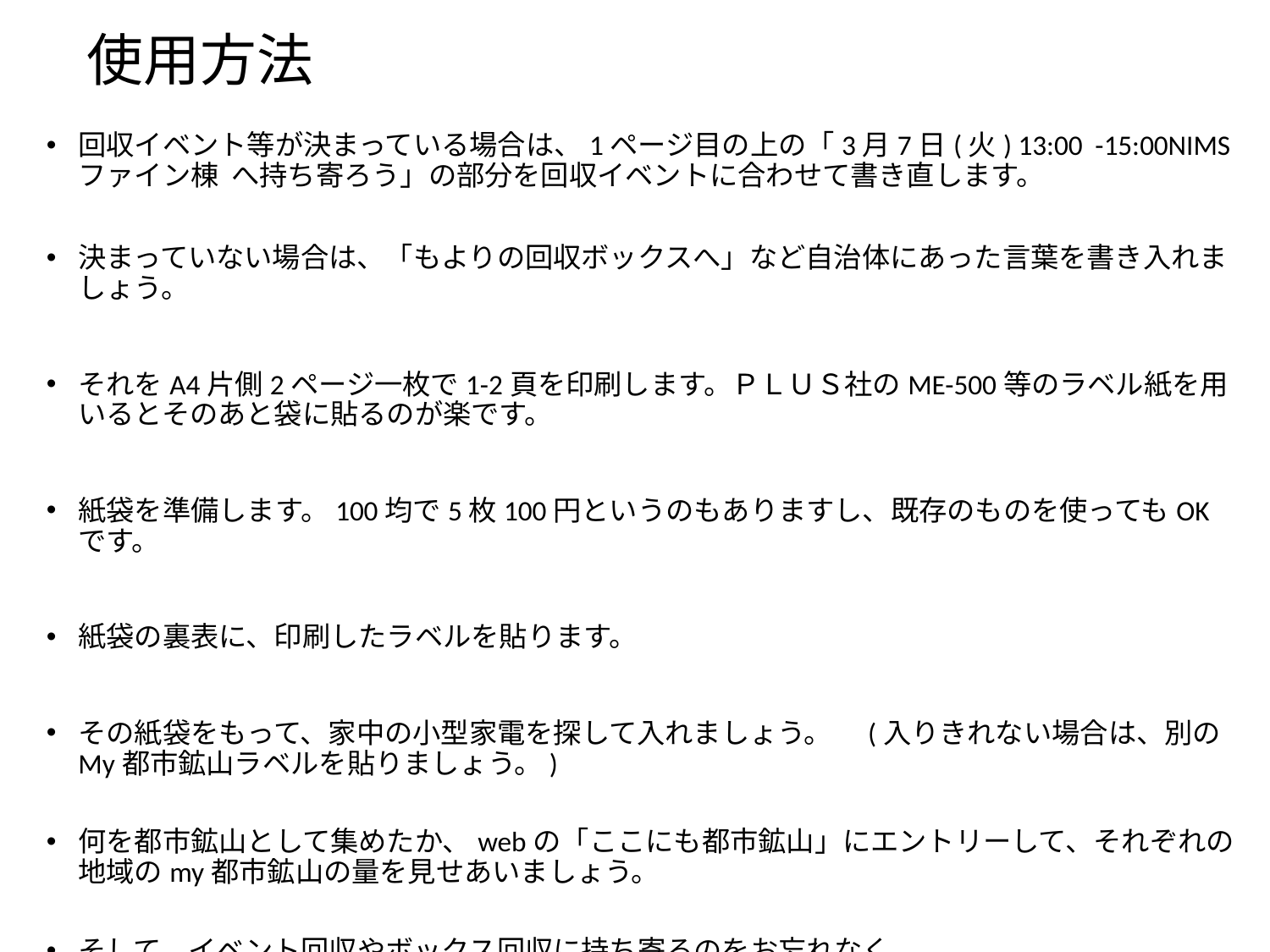

# 使用方法
回収イベント等が決まっている場合は、1ページ目の上の「3月7日(火) 13:00  -15:00NIMSファイン棟  へ持ち寄ろう」の部分を回収イベントに合わせて書き直します。
決まっていない場合は、「もよりの回収ボックスへ」など自治体にあった言葉を書き入れましょう。

それをA4片側2ページ一枚で1-2頁を印刷します。ＰＬＵＳ社のME-500等のラベル紙を用いるとそのあと袋に貼るのが楽です。

紙袋を準備します。100均で5枚100円というのもありますし、既存のものを使ってもOKです。

紙袋の裏表に、印刷したラベルを貼ります。

その紙袋をもって、家中の小型家電を探して入れましょう。　(入りきれない場合は、別のMy都市鉱山ラベルを貼りましょう。)
何を都市鉱山として集めたか、webの「ここにも都市鉱山」にエントリーして、それぞれの地域のmy都市鉱山の量を見せあいましょう。
そして、イベント回収やボックス回収に持ち寄るのをお忘れなく。